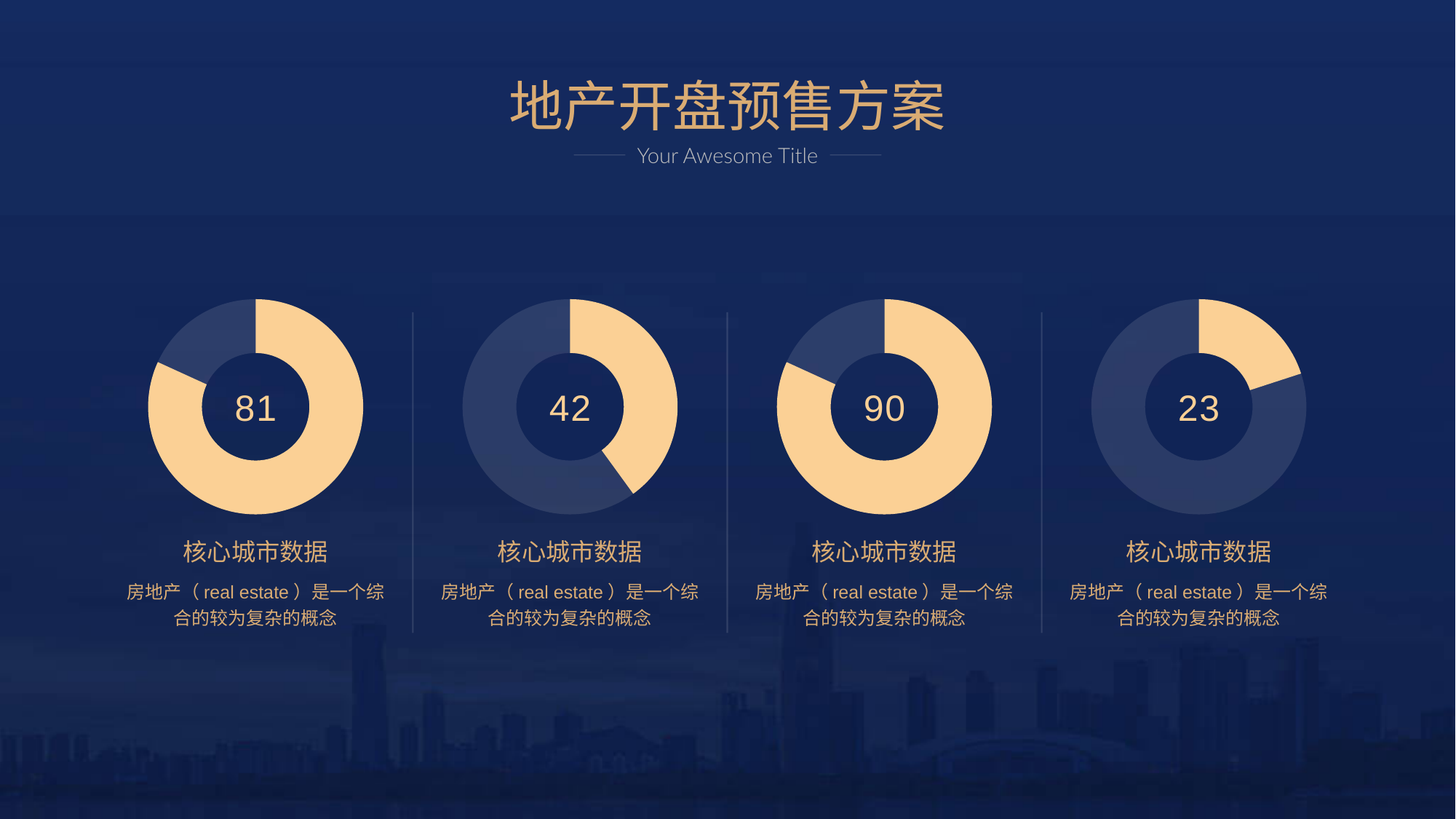

地产开盘预售方案
Your Awesome Title

### Chart

| Category | Sales |
|---|---|
| 1st Qtr | 9.0 |
| 2nd Qtr | 2.0 |

### Chart

| Category | Sales |
|---|---|
| 1st Qtr | 4.0 |
| 2nd Qtr | 6.0 |

### Chart

| Category | Sales |
|---|---|
| 1st Qtr | 9.0 |
| 2nd Qtr | 2.0 |

### Chart

| Category | Sales |
|---|---|
| 1st Qtr | 2.0 |
| 2nd Qtr | 8.0 |
81
42
90
23
核心城市数据
核心城市数据
核心城市数据
核心城市数据
房地产（real estate）是一个综合的较为复杂的概念
房地产（real estate）是一个综合的较为复杂的概念
房地产（real estate）是一个综合的较为复杂的概念
房地产（real estate）是一个综合的较为复杂的概念